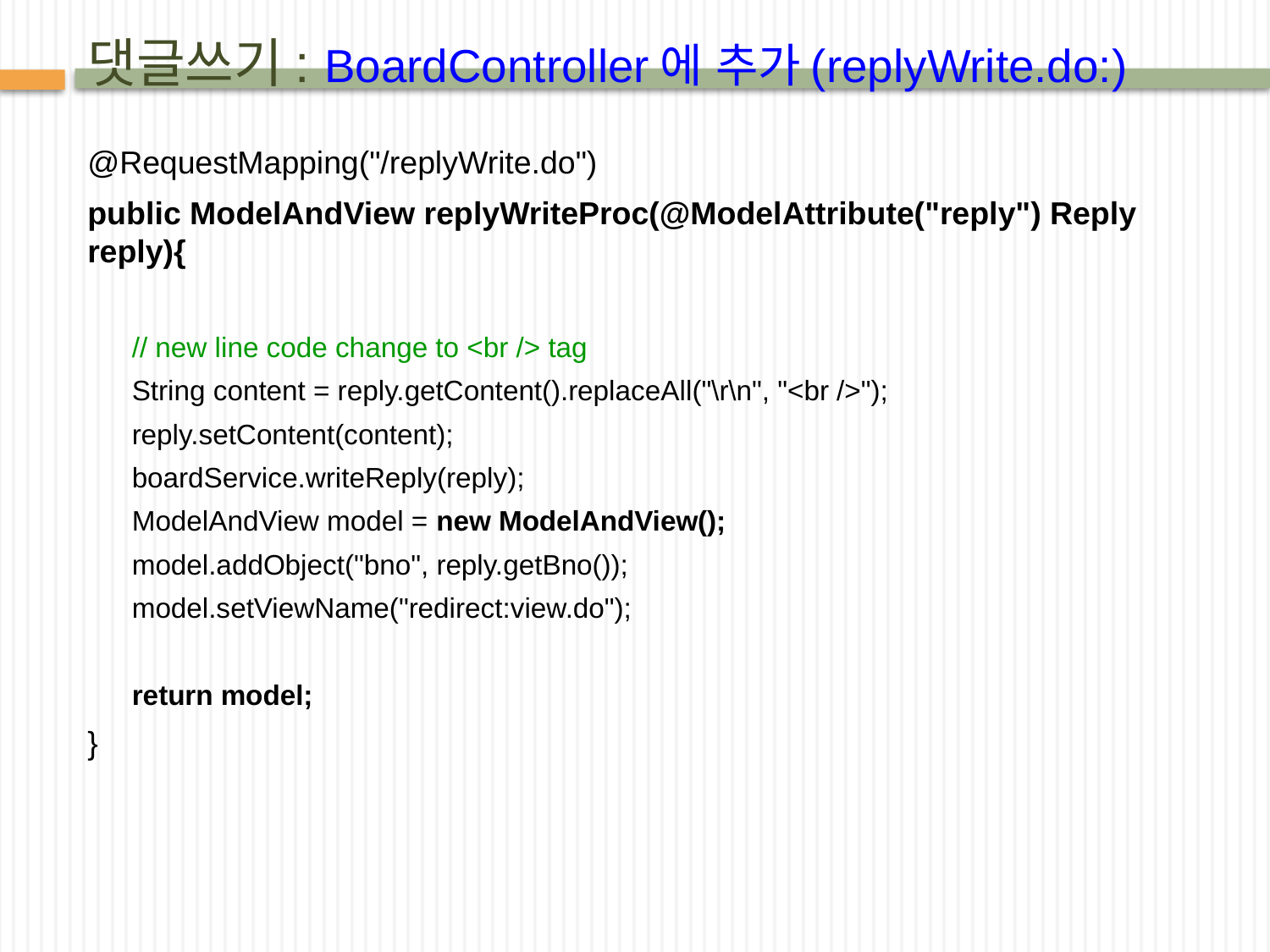

# 댓글쓰기: BoardController에 추가(replyWrite.do:)
@RequestMapping("/replyWrite.do")
public ModelAndView replyWriteProc(@ModelAttribute("reply") Reply reply){

// new line code change to <br /> tag
String content = reply.getContent().replaceAll("\r\n", "<br />");
reply.setContent(content);
boardService.writeReply(reply);
ModelAndView model = new ModelAndView();
model.addObject("bno", reply.getBno());
model.setViewName("redirect:view.do");

return model;
}